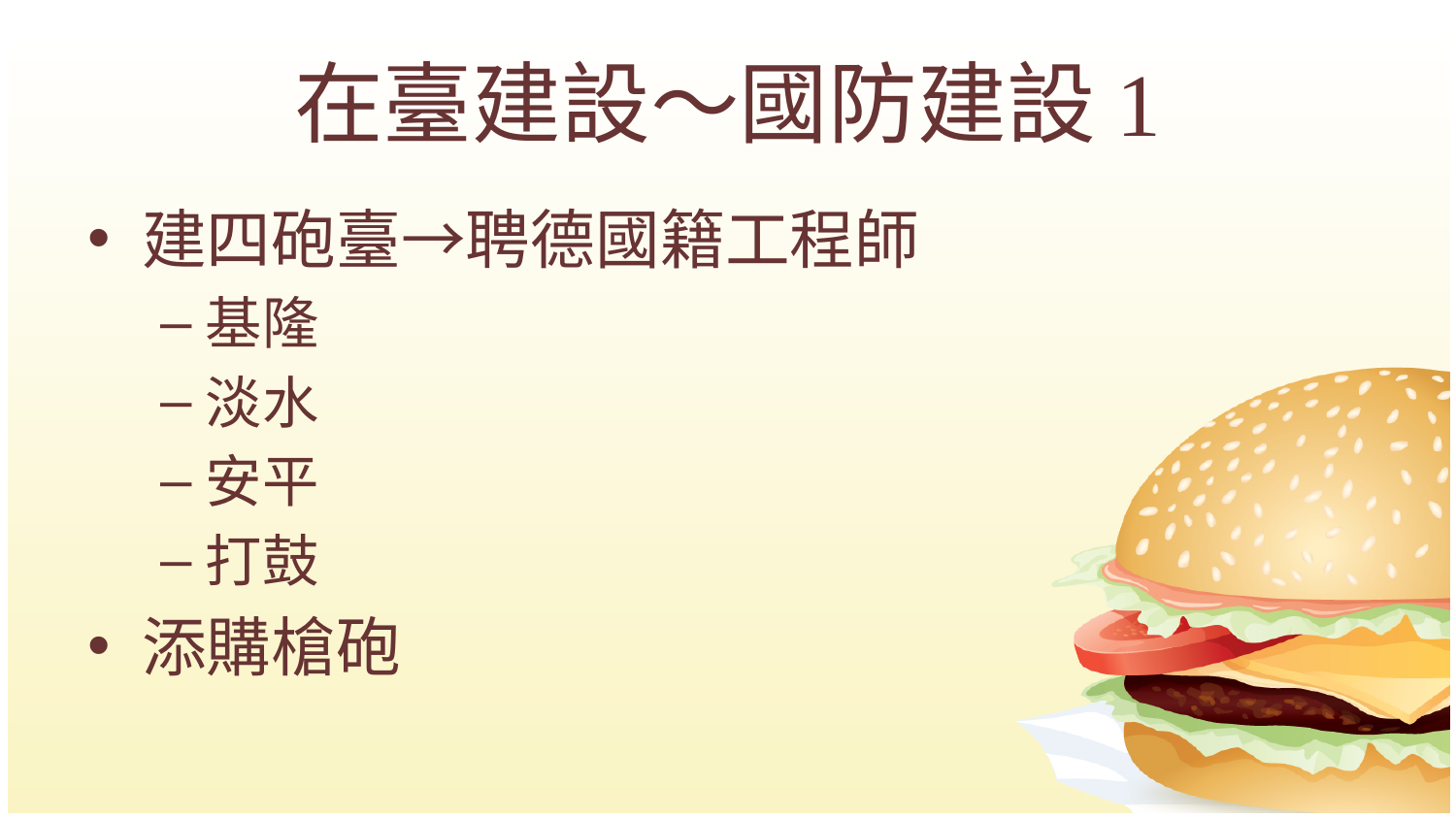

# 在臺建設～國防建設1
建四砲臺→聘德國籍工程師
基隆
淡水
安平
打鼓
添購槍砲